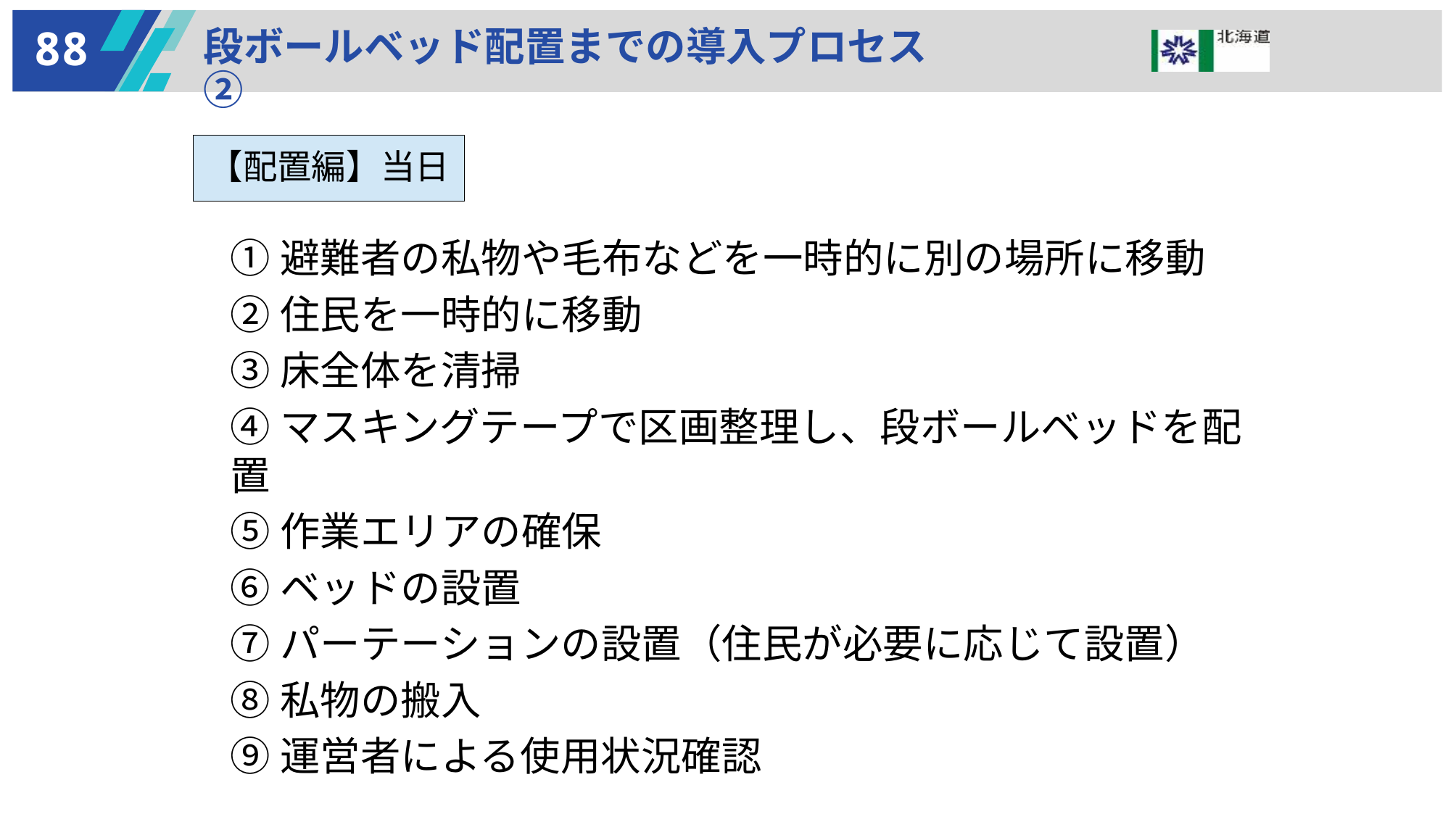

88
段ボールベッド配置までの導入プロセス②

【配置編】当日
①避難者の私物や毛布などを一時的に別の場所に移動
②住民を一時的に移動
③床全体を清掃
④マスキングテープで区画整理し、段ボールベッドを配置
⑤作業エリアの確保
⑥ベッドの設置
⑦パーテーションの設置（住民が必要に応じて設置）
⑧私物の搬入
⑨運営者による使用状況確認